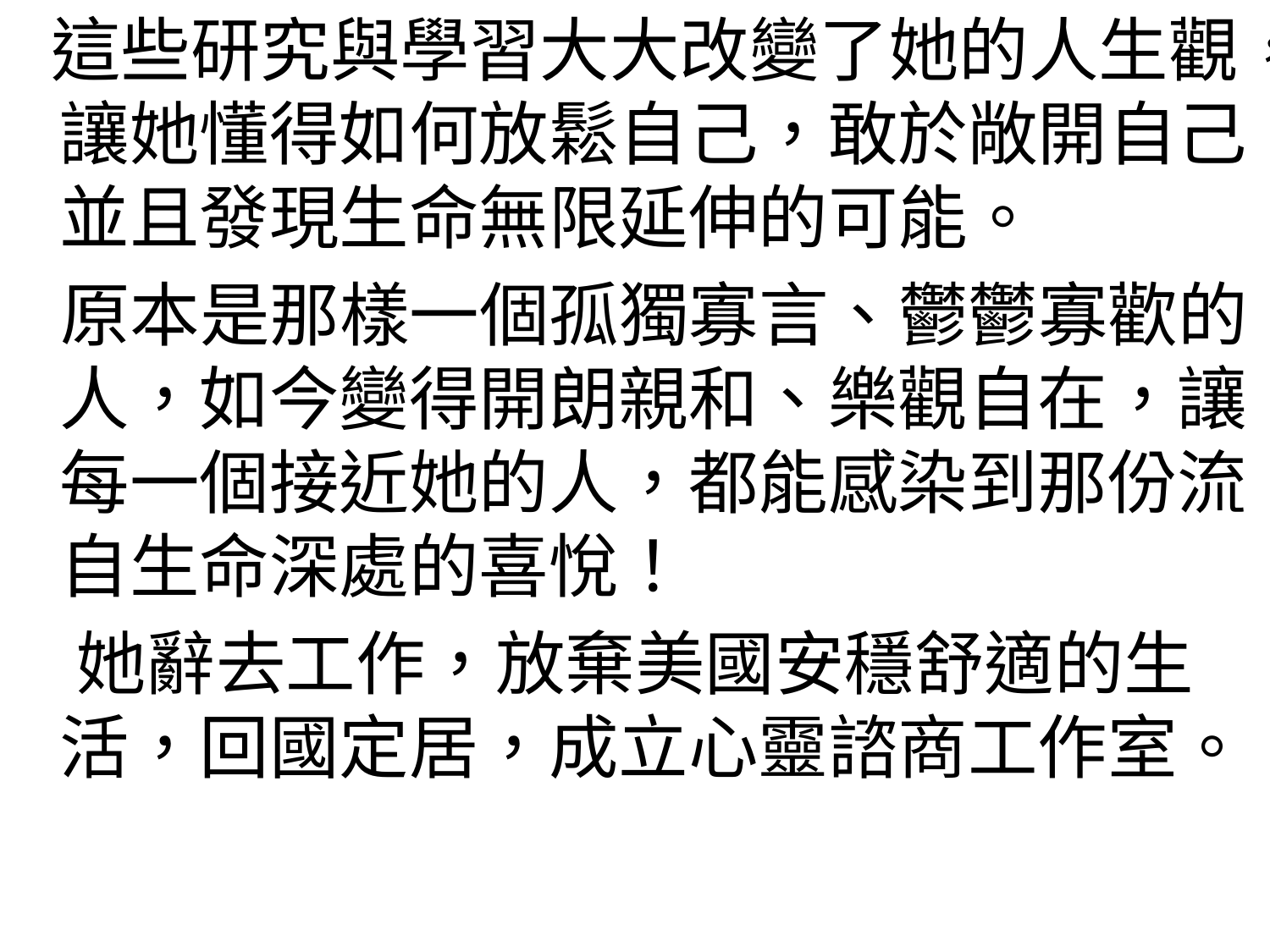

這些研究與學習大大改變了她的人生觀，讓她懂得如何放鬆自己，敢於敞開自己，並且發現生命無限延伸的可能。
  原本是那樣一個孤獨寡言、鬱鬱寡歡的人，如今變得開朗親和、樂觀自在，讓每一個接近她的人，都能感染到那份流自生命深處的喜悅！
   她辭去工作，放棄美國安穩舒適的生活，回國定居，成立心靈諮商工作室。